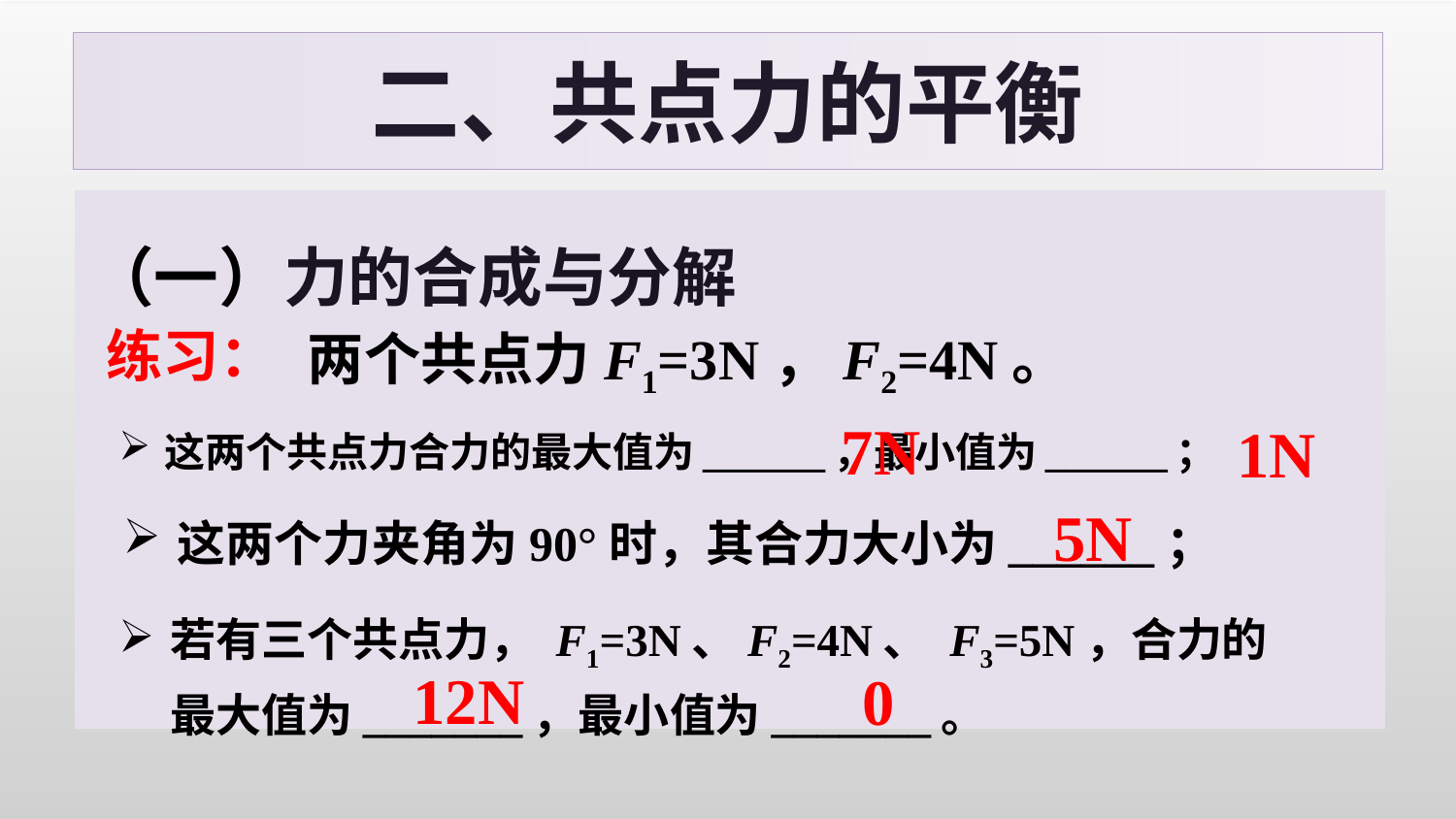

# 二、共点力的平衡
（一）力的合成与分解

练习：
两个共点力F1=3N，F2=4N。
7N
1N
这两个共点力合力的最大值为______，最小值为______；
5N
这两个力夹角为90°时，其合力大小为______；
若有三个共点力， F1=3N、F2=4N、 F3=5N，合力的最大值为_______，最小值为_______。
12N
0